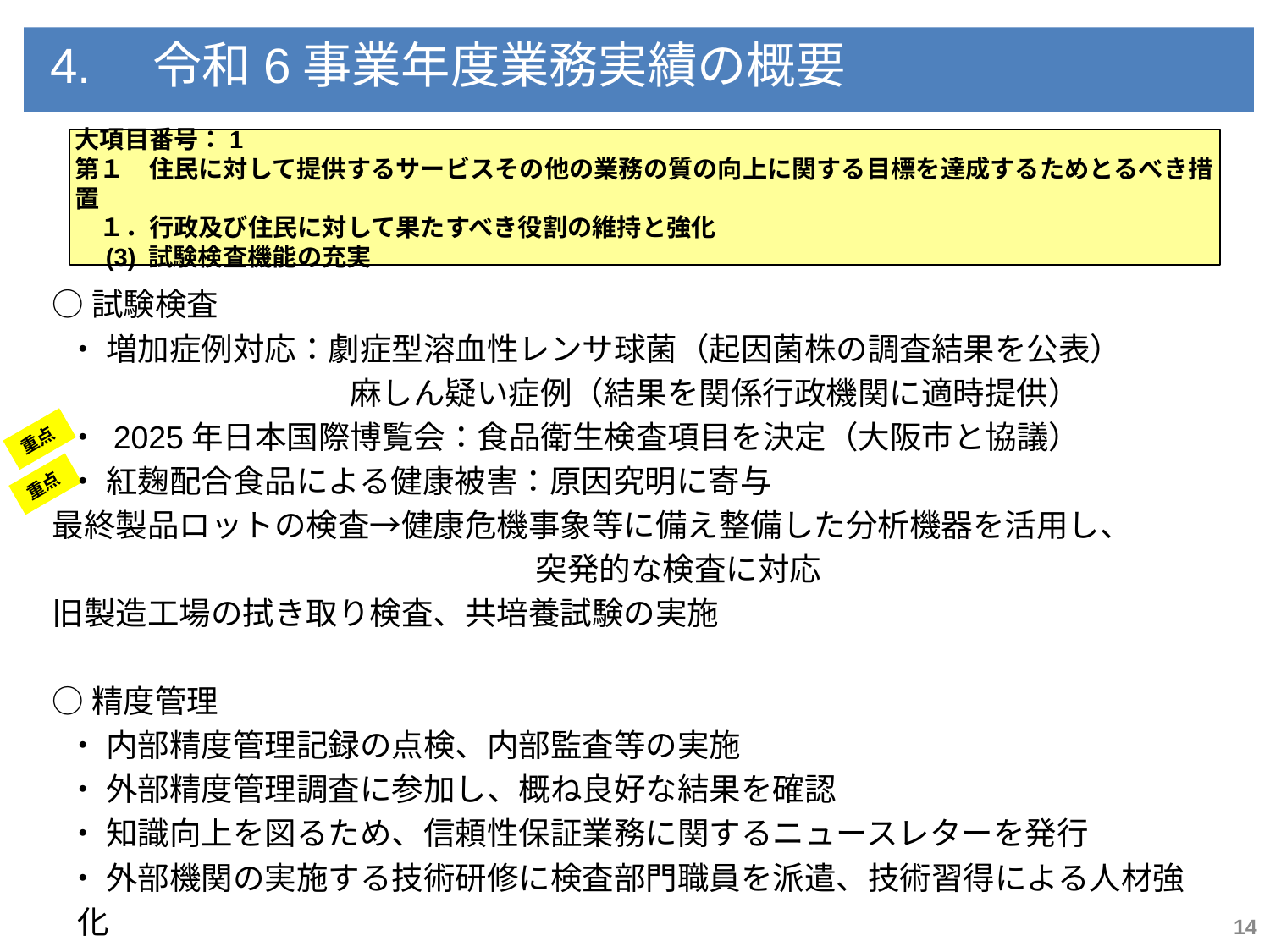

4.　令和6事業年度業務実績の概要
大項目番号：1
第１　住民に対して提供するサービスその他の業務の質の向上に関する目標を達成するためとるべき措置
　１．行政及び住民に対して果たすべき役割の維持と強化
　(3) 試験検査機能の充実
○試験検査
 ・ 増加症例対応：劇症型溶血性レンサ球菌（起因菌株の調査結果を公表）
　　　　　　 麻しん疑い症例（結果を関係行政機関に適時提供）
 ・ 2025年日本国際博覧会：食品衛生検査項目を決定（大阪市と協議）
 ・ 紅麹配合食品による健康被害：原因究明に寄与
最終製品ロットの検査→健康危機事象等に備え整備した分析機器を活用し、
　　　　　　　　　　　　　　　 突発的な検査に対応
旧製造工場の拭き取り検査、共培養試験の実施

○精度管理
 ・ 内部精度管理記録の点検、内部監査等の実施
 ・ 外部精度管理調査に参加し、概ね良好な結果を確認
 ・ 知識向上を図るため、信頼性保証業務に関するニュースレターを発行
 ・ 外部機関の実施する技術研修に検査部門職員を派遣、技術習得による人材強化
重点
重点
14